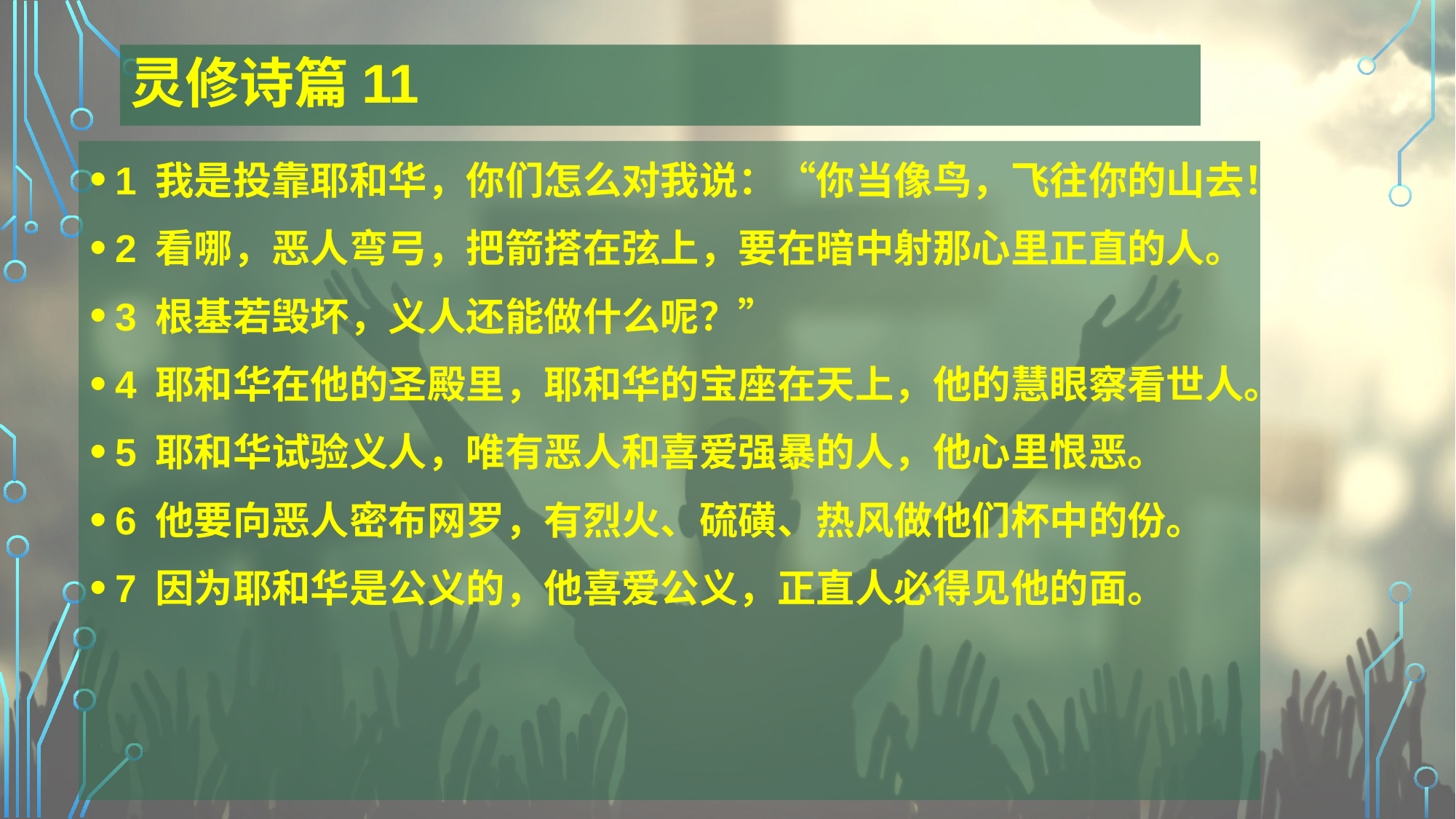

# 灵修诗篇11
1 我是投靠耶和华，你们怎么对我说：“你当像鸟，飞往你的山去！
2 看哪，恶人弯弓，把箭搭在弦上，要在暗中射那心里正直的人。
3 根基若毁坏，义人还能做什么呢？”
4 耶和华在他的圣殿里，耶和华的宝座在天上，他的慧眼察看世人。
5 耶和华试验义人，唯有恶人和喜爱强暴的人，他心里恨恶。
6 他要向恶人密布网罗，有烈火、硫磺、热风做他们杯中的份。
7 因为耶和华是公义的，他喜爱公义，正直人必得见他的面。